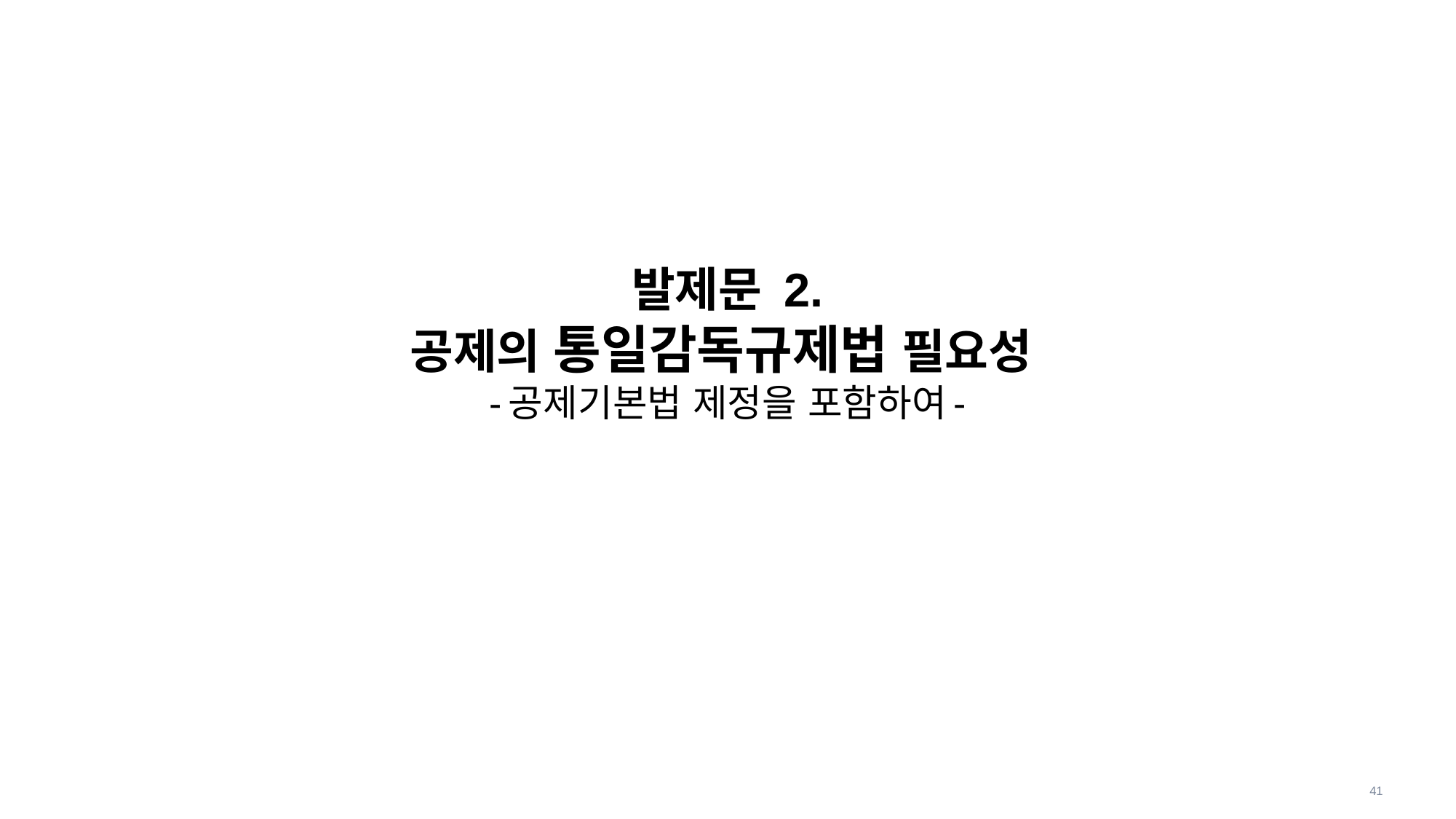

# 발제문 2. 공제의 통일감독규제법 필요성 -공제기본법 제정을 포함하여-
41